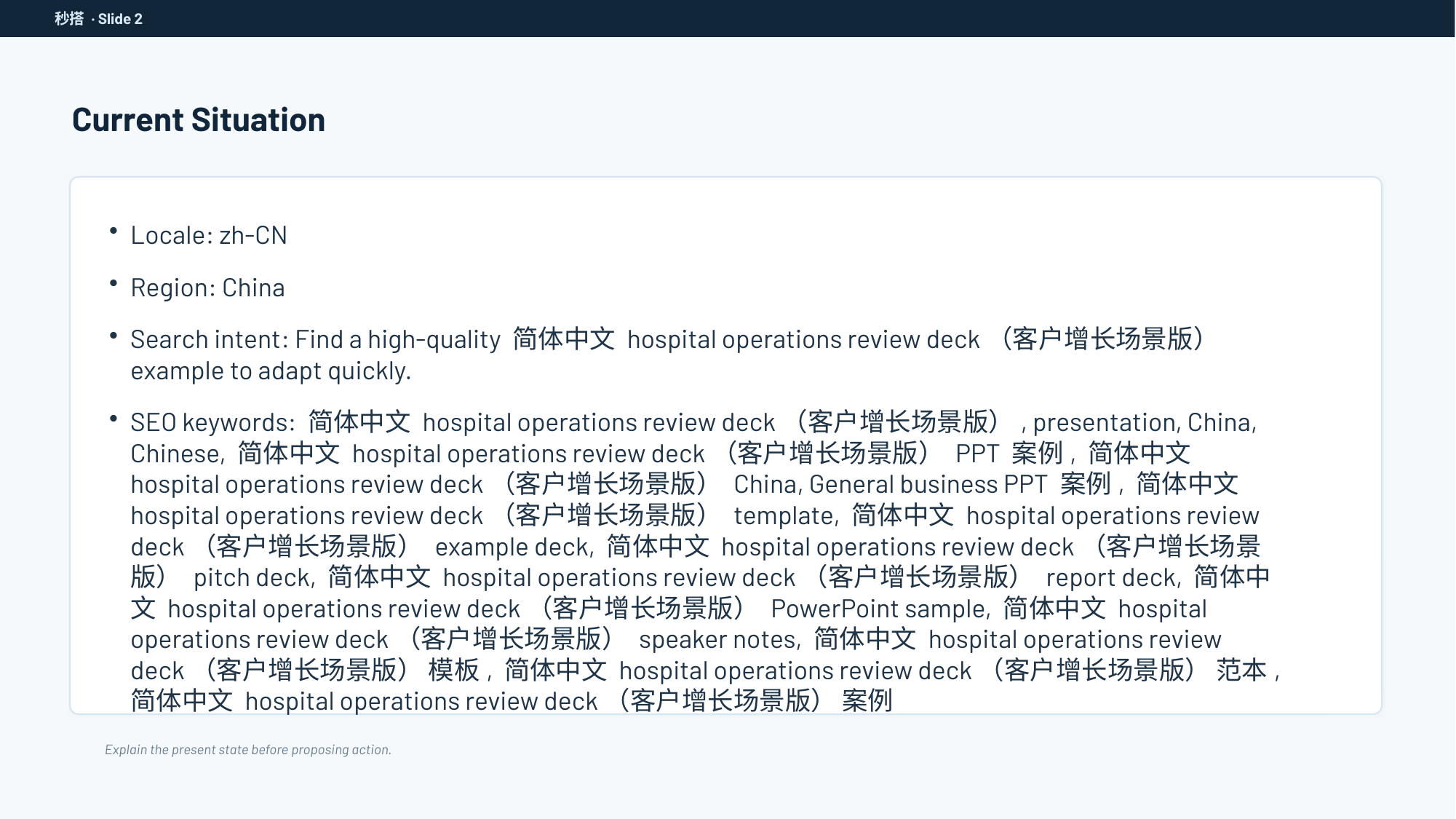

秒搭 · Slide 2
Current Situation

Locale: zh-CN
Region: China
Search intent: Find a high-quality 简体中文 hospital operations review deck（客户增长场景版） example to adapt quickly.
SEO keywords: 简体中文 hospital operations review deck（客户增长场景版）, presentation, China, Chinese, 简体中文 hospital operations review deck（客户增长场景版） PPT 案例, 简体中文 hospital operations review deck（客户增长场景版） China, General business PPT 案例, 简体中文 hospital operations review deck（客户增长场景版） template, 简体中文 hospital operations review deck（客户增长场景版） example deck, 简体中文 hospital operations review deck（客户增长场景版） pitch deck, 简体中文 hospital operations review deck（客户增长场景版） report deck, 简体中文 hospital operations review deck（客户增长场景版） PowerPoint sample, 简体中文 hospital operations review deck（客户增长场景版） speaker notes, 简体中文 hospital operations review deck（客户增长场景版） 模板, 简体中文 hospital operations review deck（客户增长场景版） 范本, 简体中文 hospital operations review deck（客户增长场景版） 案例
Explain the present state before proposing action.